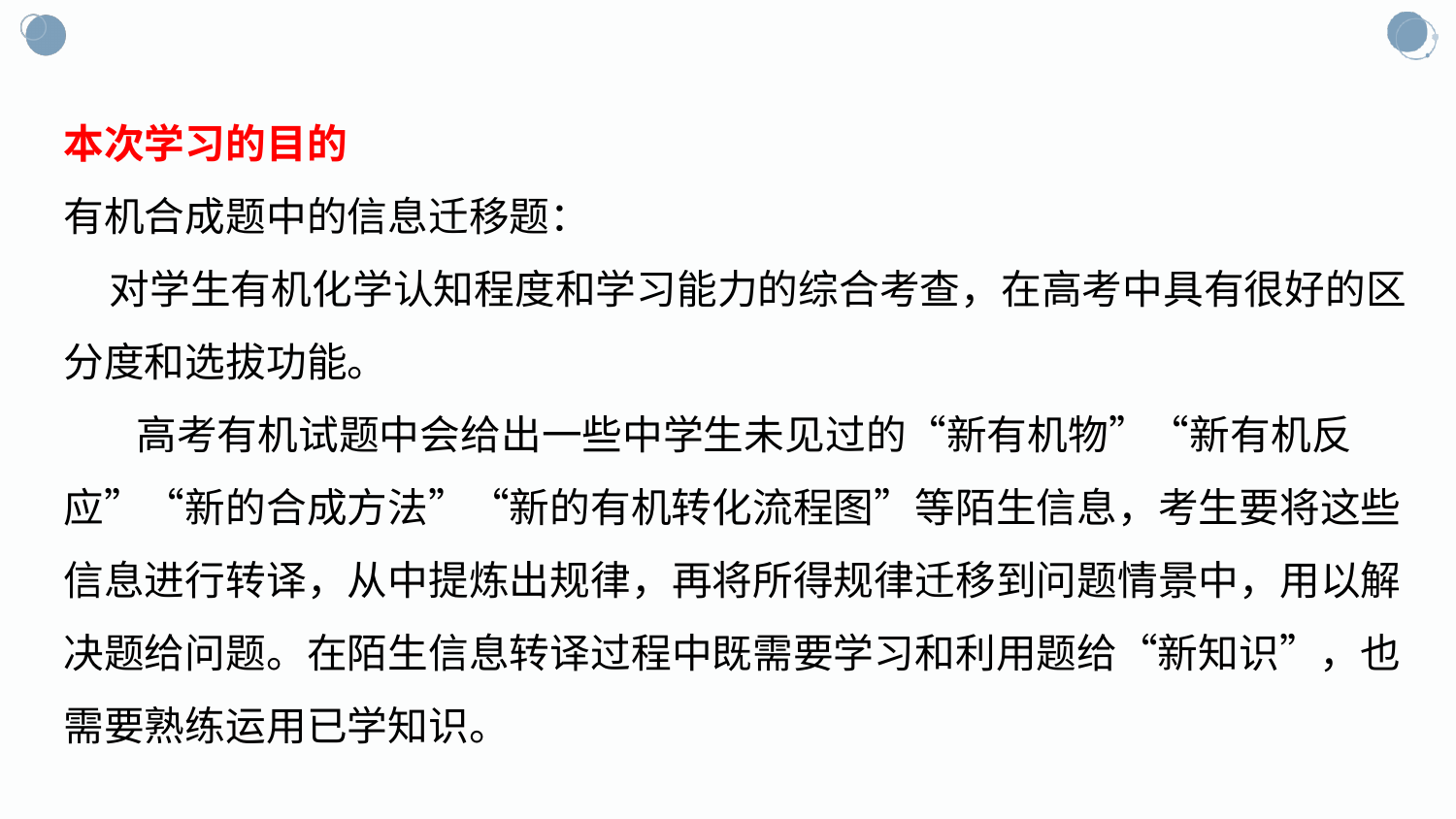

本次学习的目的
有机合成题中的信息迁移题：
    对学生有机化学认知程度和学习能力的综合考查，在高考中具有很好的区分度和选拔功能。
       高考有机试题中会给出一些中学生未见过的“新有机物”“新有机反应”“新的合成方法”“新的有机转化流程图”等陌生信息，考生要将这些信息进行转译，从中提炼出规律，再将所得规律迁移到问题情景中，用以解决题给问题。在陌生信息转译过程中既需要学习和利用题给“新知识”，也需要熟练运用已学知识。